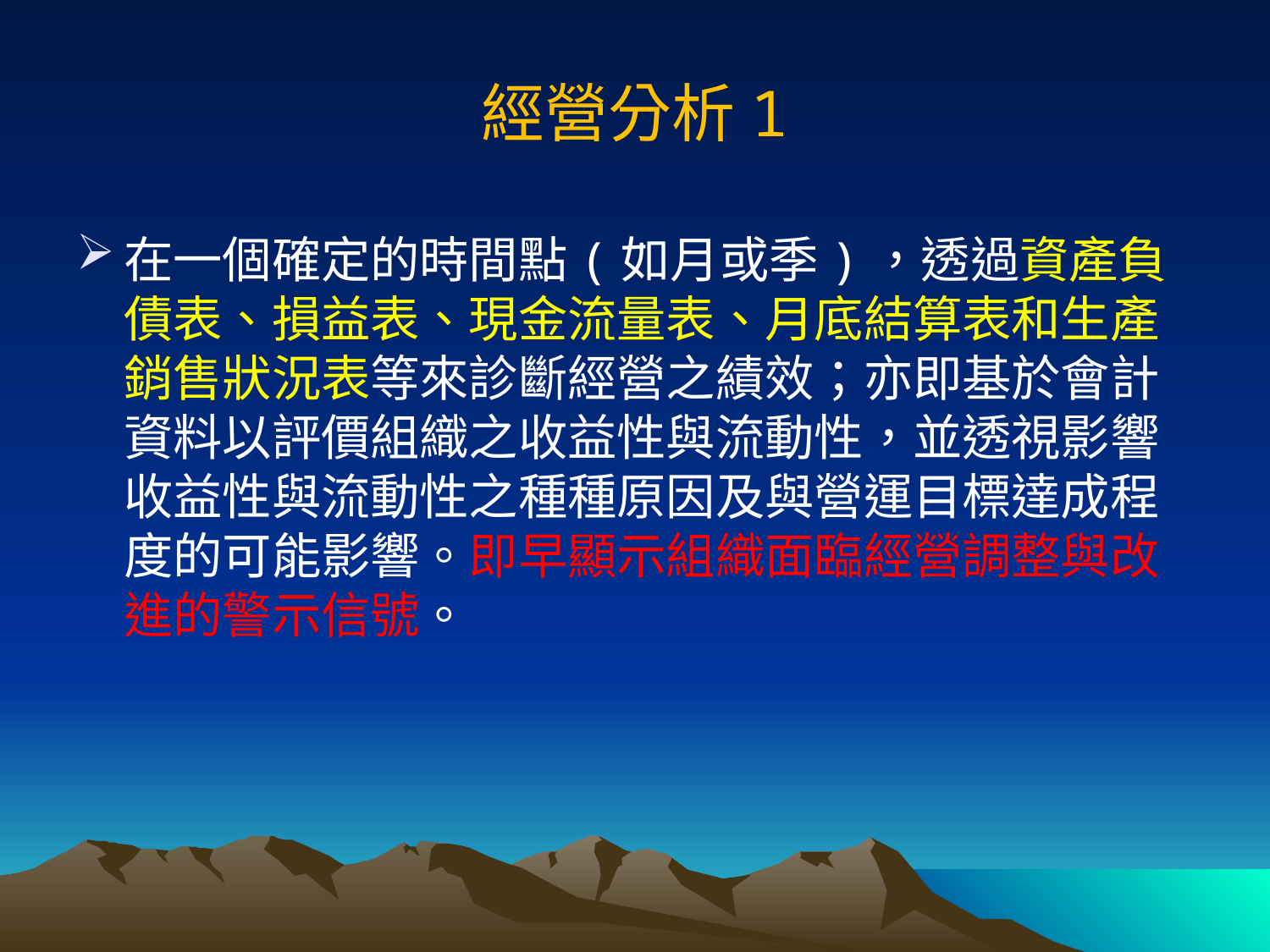

# 經營分析1
在一個確定的時間點(如月或季)，透過資產負債表、損益表、現金流量表、月底結算表和生產銷售狀況表等來診斷經營之績效；亦即基於會計資料以評價組織之收益性與流動性，並透視影響收益性與流動性之種種原因及與營運目標達成程度的可能影響。即早顯示組織面臨經營調整與改進的警示信號。